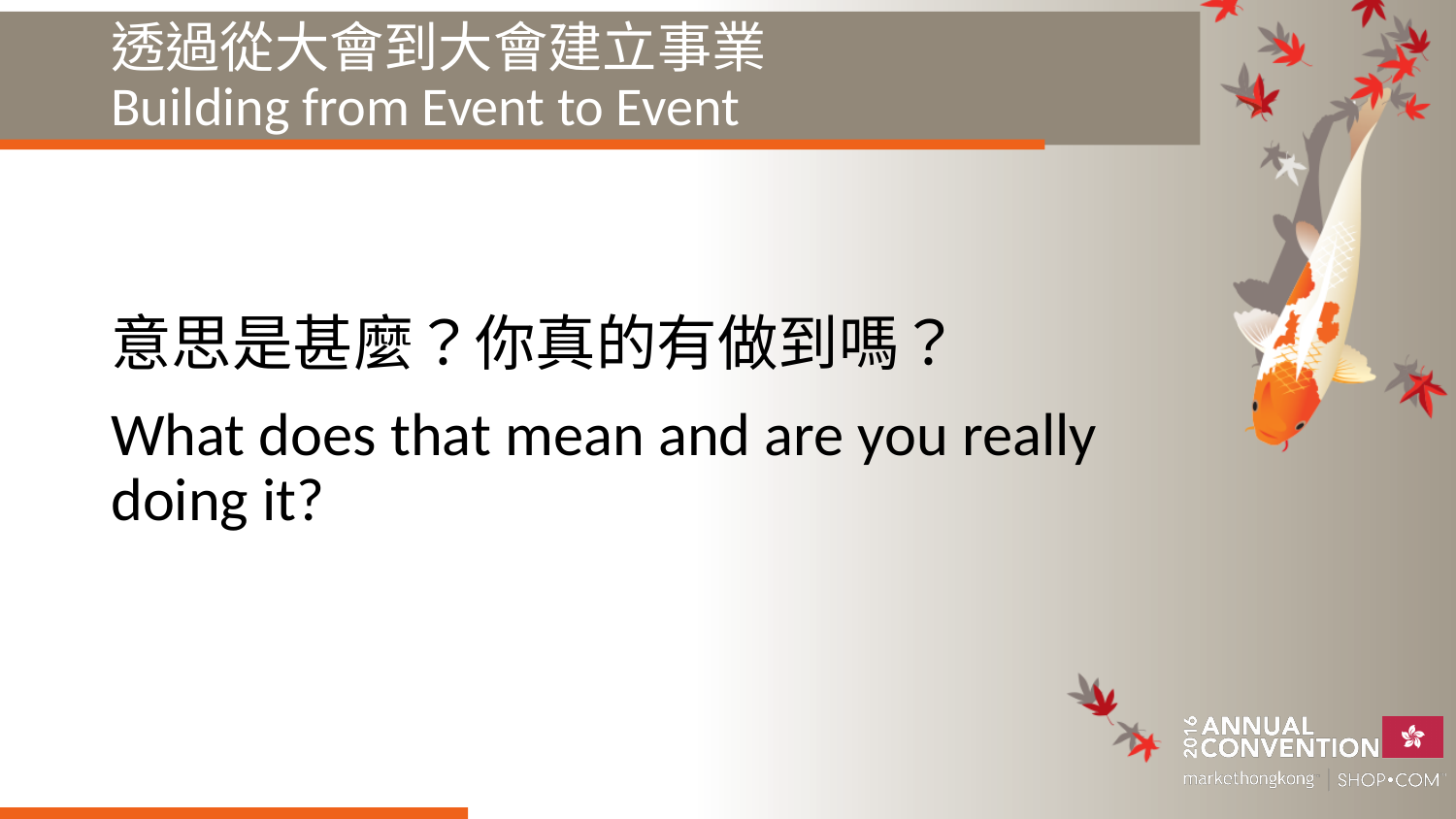

# 透過從大會到大會建立事業 Building from Event to Event

意思是甚麼？你真的有做到嗎？
What does that mean and are you really doing it?